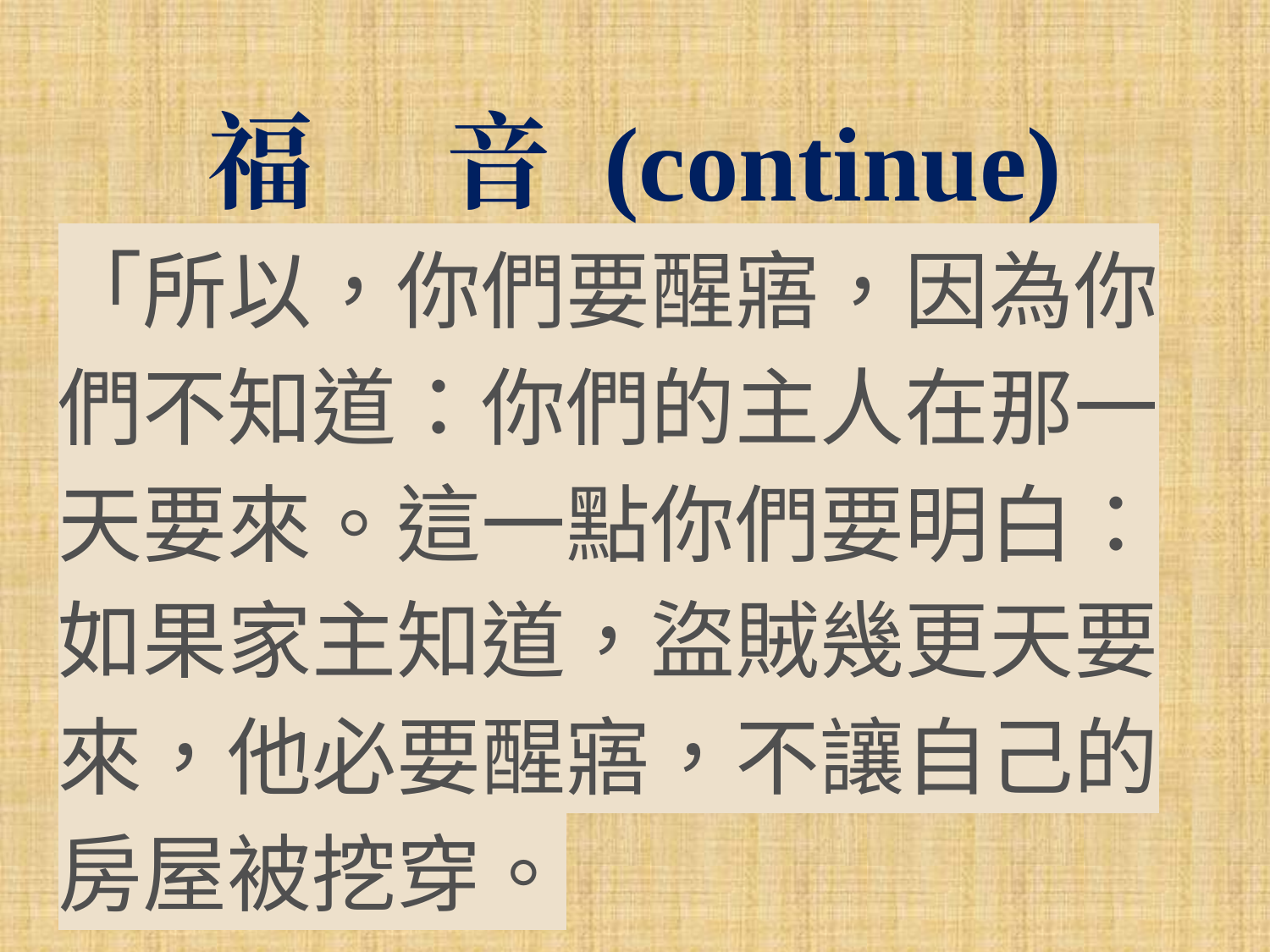

福     音 (continue)
「所以，你們要醒寤，因為你們不知道：你們的主人在那一天要來。這一點你們要明白：如果家主知道，盜賊幾更天要來，他必要醒寤，不讓自己的房屋被挖穿。